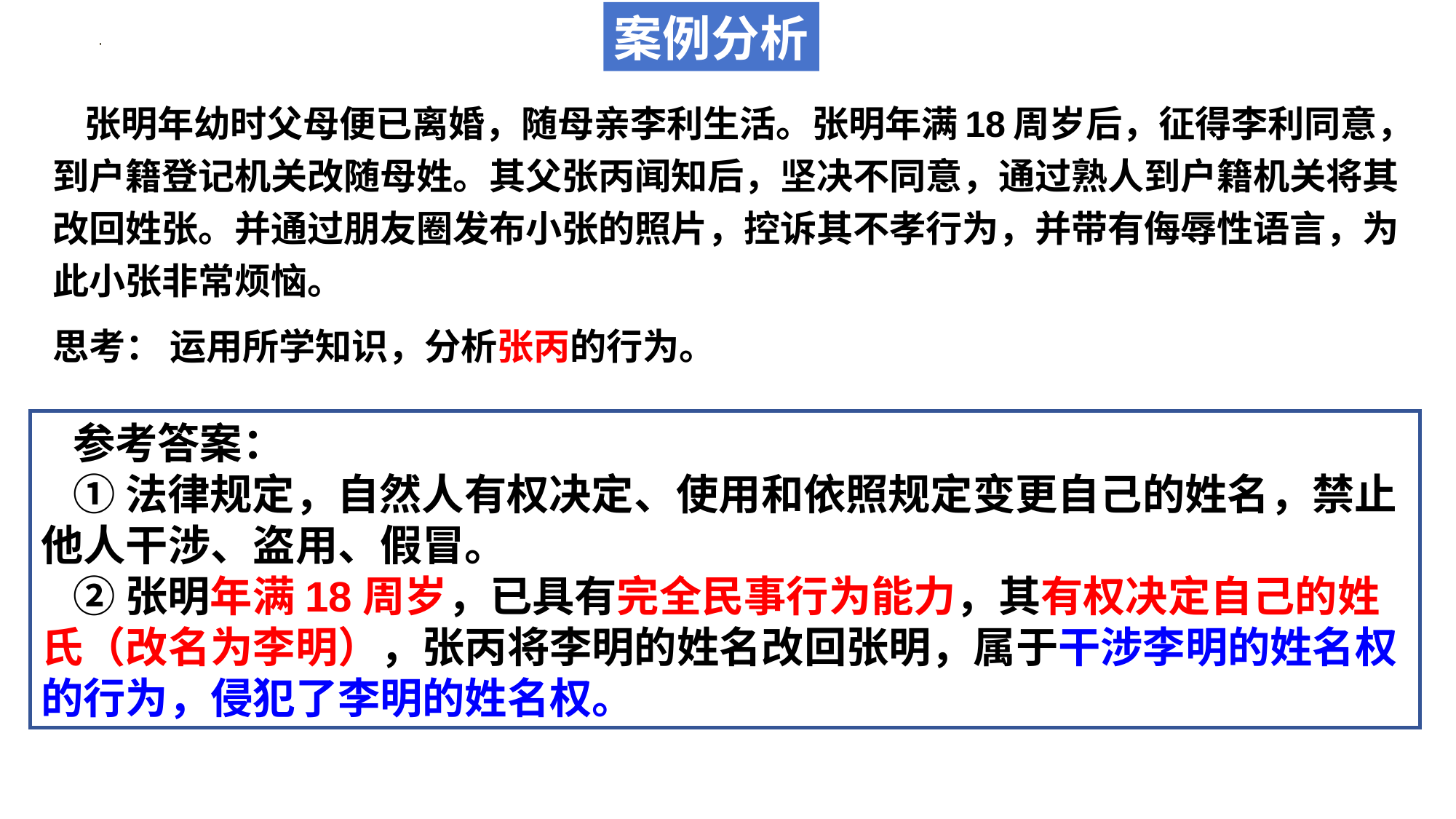

案例分析
   张明年幼时父母便已离婚，随母亲李利生活。张明年满18周岁后，征得李利同意，到户籍登记机关改随母姓。其父张丙闻知后，坚决不同意，通过熟人到户籍机关将其改回姓张。并通过朋友圈发布小张的照片，控诉其不孝行为，并带有侮辱性语言，为此小张非常烦恼。
思考： 运用所学知识，分析张丙的行为。
参考答案：
①法律规定，自然人有权决定、使用和依照规定变更自己的姓名，禁止他人干涉、盗用、假冒。
②张明年满18周岁，已具有完全民事行为能力，其有权决定自己的姓氏（改名为李明），张丙将李明的姓名改回张明，属于干涉李明的姓名权的行为，侵犯了李明的姓名权。